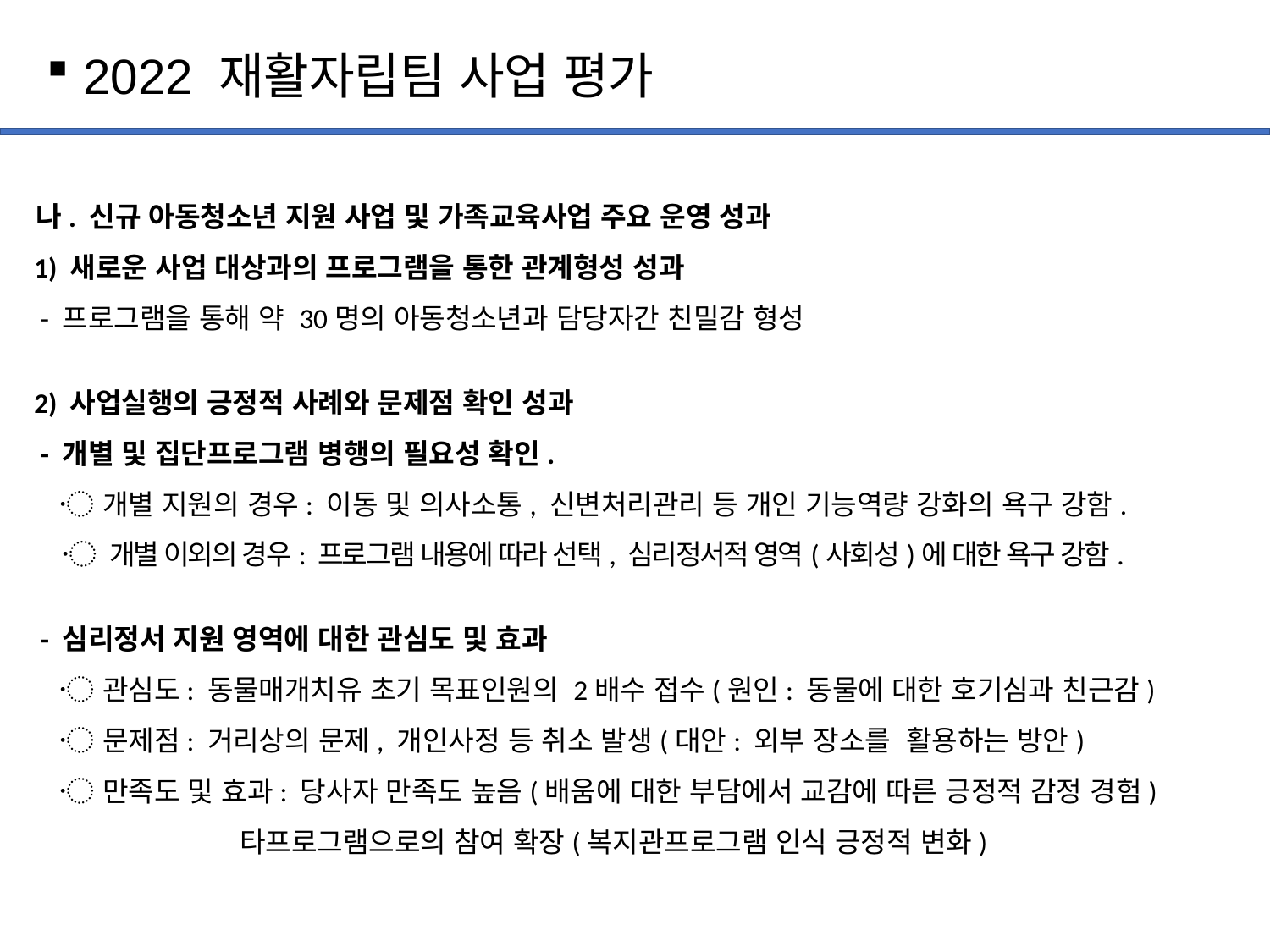

2022 재활자립팀 사업 평가

 나. 신규 아동청소년 지원 사업 및 가족교육사업 주요 운영 성과
  1) 새로운 사업 대상과의 프로그램을 통한 관계형성 성과
   - 프로그램을 통해 약 30명의 아동청소년과 담당자간 친밀감 형성

  2) 사업실행의 긍정적 사례와 문제점 확인 성과
   - 개별 및 집단프로그램 병행의 필요성 확인.
    〮 개별 지원의 경우: 이동 및 의사소통, 신변처리관리 등 개인 기능역량 강화의 욕구 강함.
     〮  개별 이외의 경우: 프로그램 내용에 따라 선택, 심리정서적 영역(사회성)에 대한 욕구 강함.

   - 심리정서 지원 영역에 대한 관심도 및 효과
    〮 관심도: 동물매개치유 초기 목표인원의 2배수 접수(원인: 동물에 대한 호기심과 친근감)
    〮 문제점: 거리상의 문제, 개인사정 등 취소 발생(대안: 외부 장소를  활용하는 방안)
    〮 만족도 및 효과: 당사자 만족도 높음(배움에 대한 부담에서 교감에 따른 긍정적 감정 경험)
                           타프로그램으로의 참여 확장(복지관프로그램 인식 긍정적 변화)